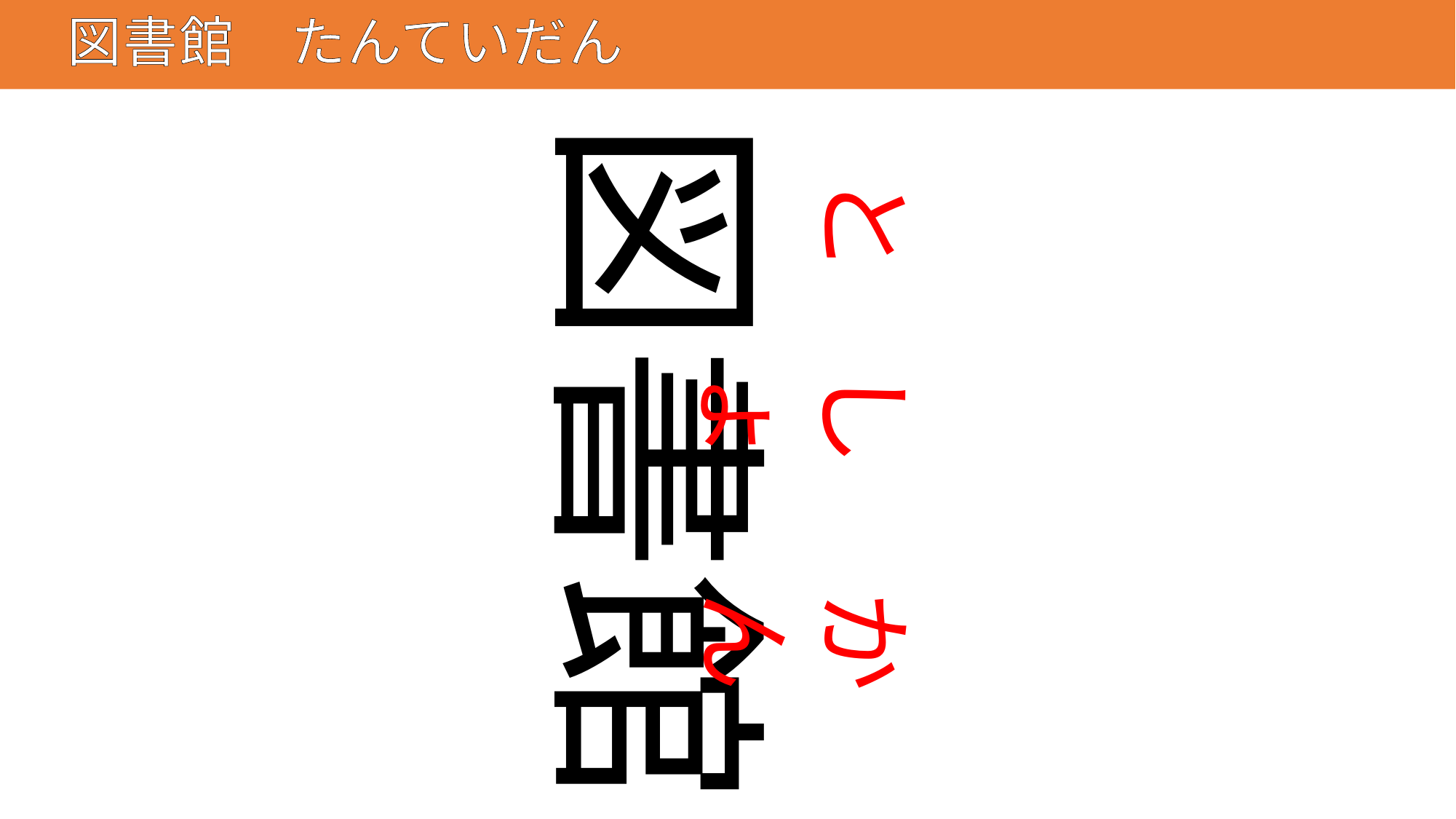

# 図書館　たんていだん
23
図書館
と
しょ
かん